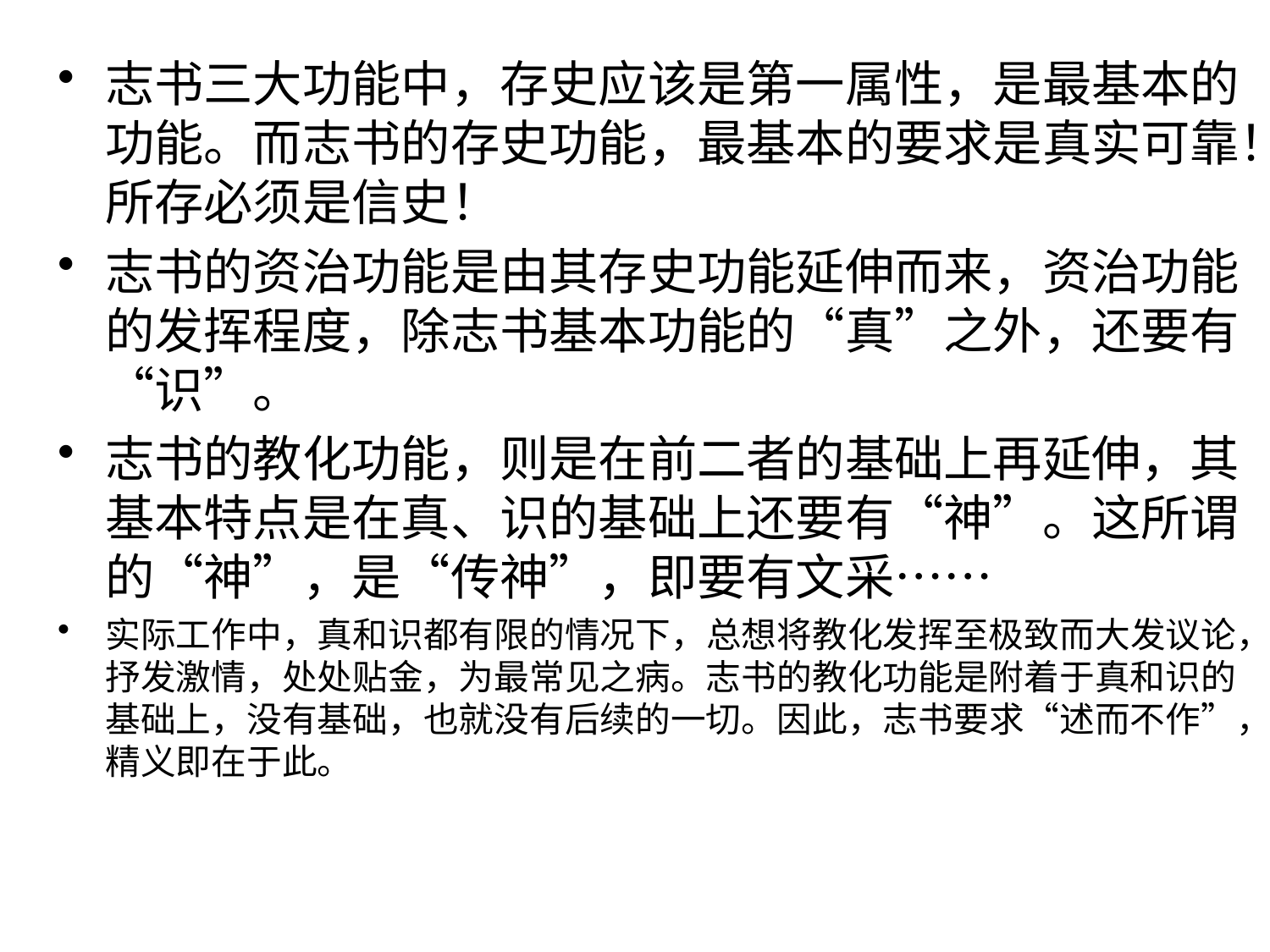

志书三大功能中，存史应该是第一属性，是最基本的功能。而志书的存史功能，最基本的要求是真实可靠！所存必须是信史！
志书的资治功能是由其存史功能延伸而来，资治功能的发挥程度，除志书基本功能的“真”之外，还要有“识”。
志书的教化功能，则是在前二者的基础上再延伸，其基本特点是在真、识的基础上还要有“神”。这所谓的“神”，是“传神”，即要有文采……
实际工作中，真和识都有限的情况下，总想将教化发挥至极致而大发议论，抒发激情，处处贴金，为最常见之病。志书的教化功能是附着于真和识的基础上，没有基础，也就没有后续的一切。因此，志书要求“述而不作”，精义即在于此。